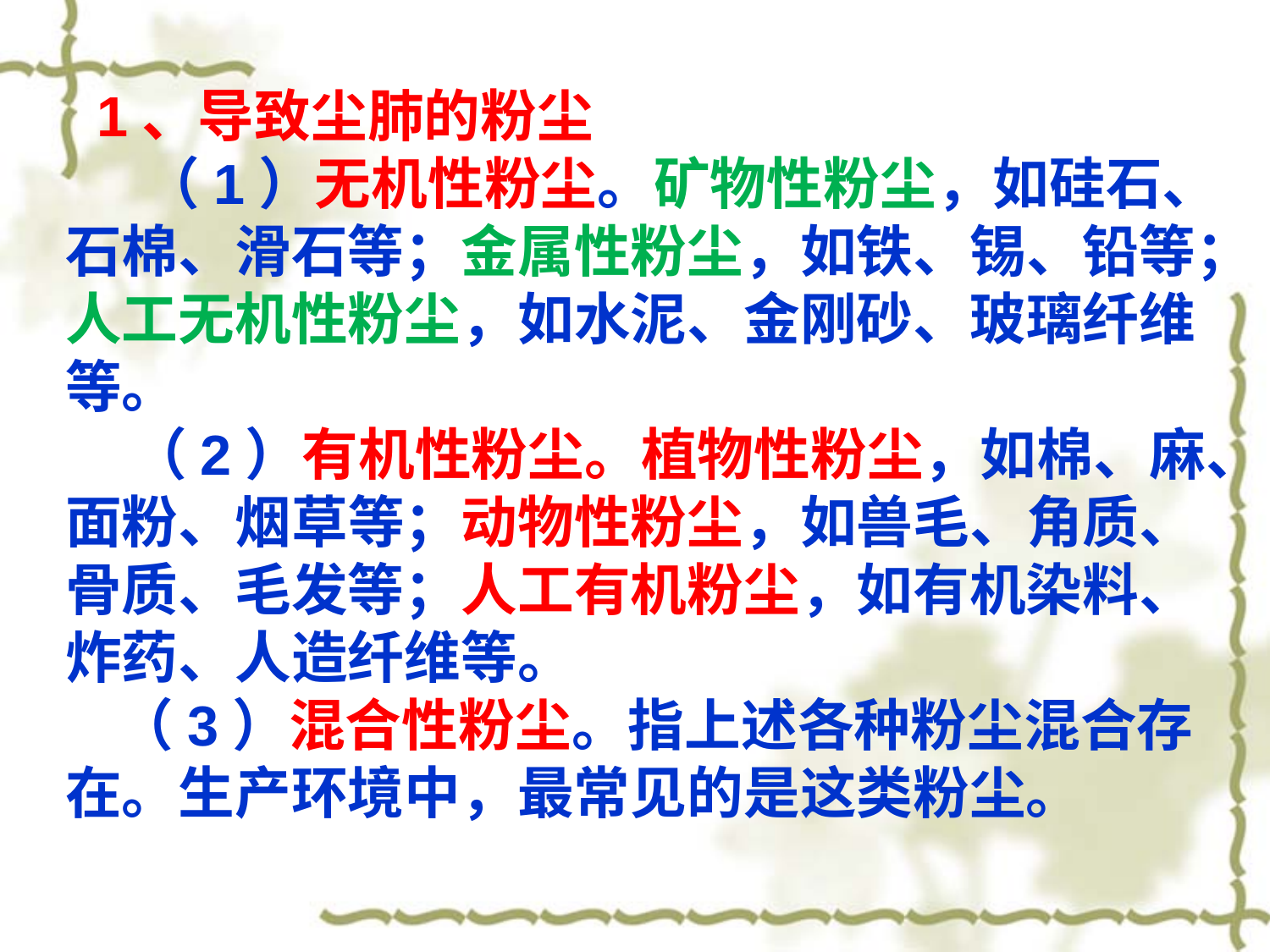

1、导致尘肺的粉尘
     （1）无机性粉尘。矿物性粉尘，如硅石、石棉、滑石等；金属性粉尘，如铁、锡、铅等；人工无机性粉尘，如水泥、金刚砂、玻璃纤维等。
    （2）有机性粉尘。植物性粉尘，如棉、麻、面粉、烟草等；动物性粉尘，如兽毛、角质、骨质、毛发等；人工有机粉尘，如有机染料、炸药、人造纤维等。
   （3）混合性粉尘。指上述各种粉尘混合存在。生产环境中，最常见的是这类粉尘。
30